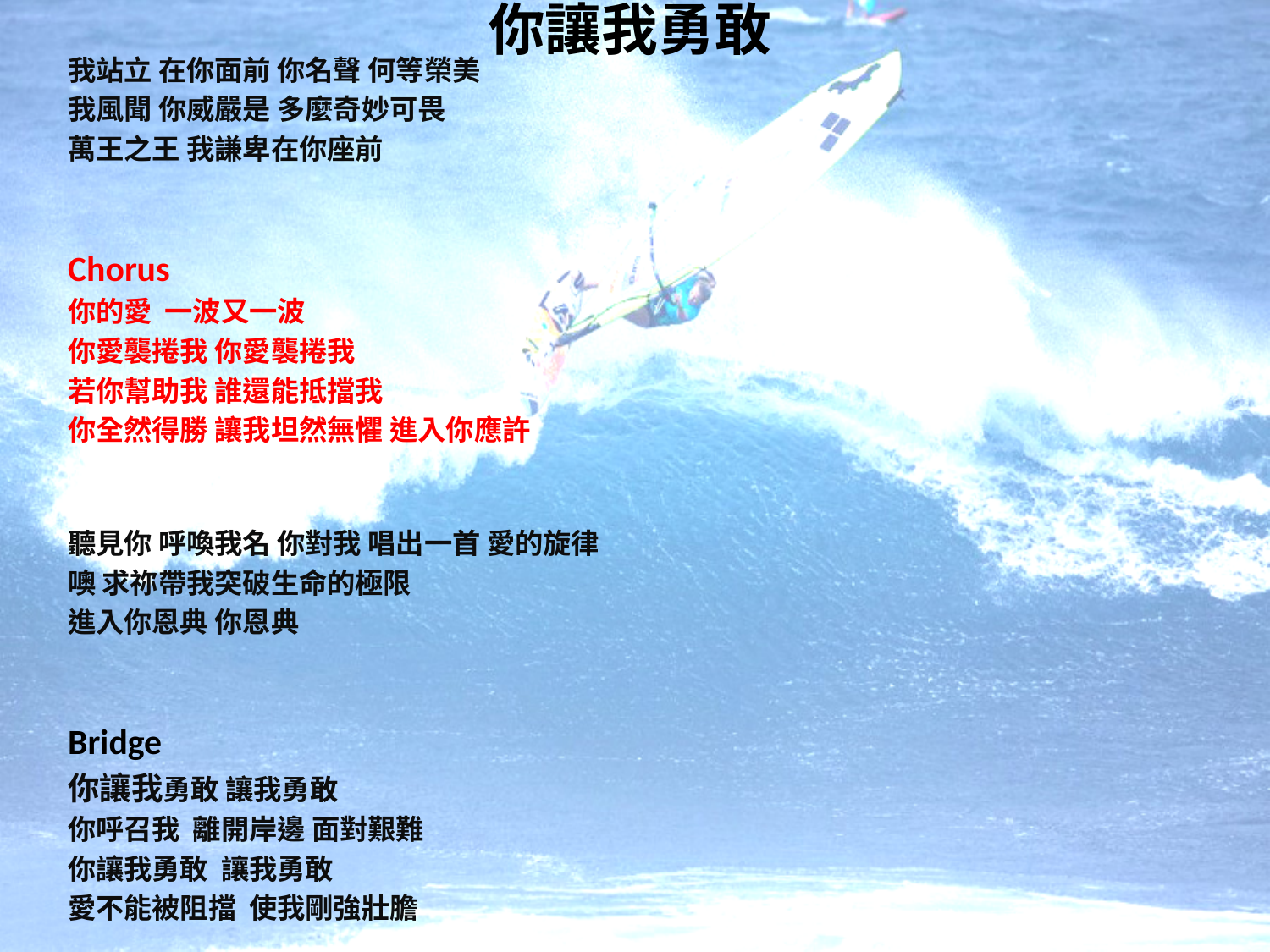

# 你讓我勇敢
我站立 在你面前 你名聲 何等榮美
我風聞 你威嚴是 多麼奇妙可畏
萬王之王 我謙卑在你座前

Chorus
你的愛  一波又一波
你愛襲捲我 你愛襲捲我
若你幫助我 誰還能抵擋我
你全然得勝 讓我坦然無懼 進入你應許

聽見你 呼喚我名 你對我 唱出一首 愛的旋律
噢 求祢帶我突破生命的極限
進入你恩典 你恩典

Bridge
你讓我勇敢 讓我勇敢
你呼召我  離開岸邊 面對艱難
你讓我勇敢  讓我勇敢
愛不能被阻擋  使我剛強壯膽